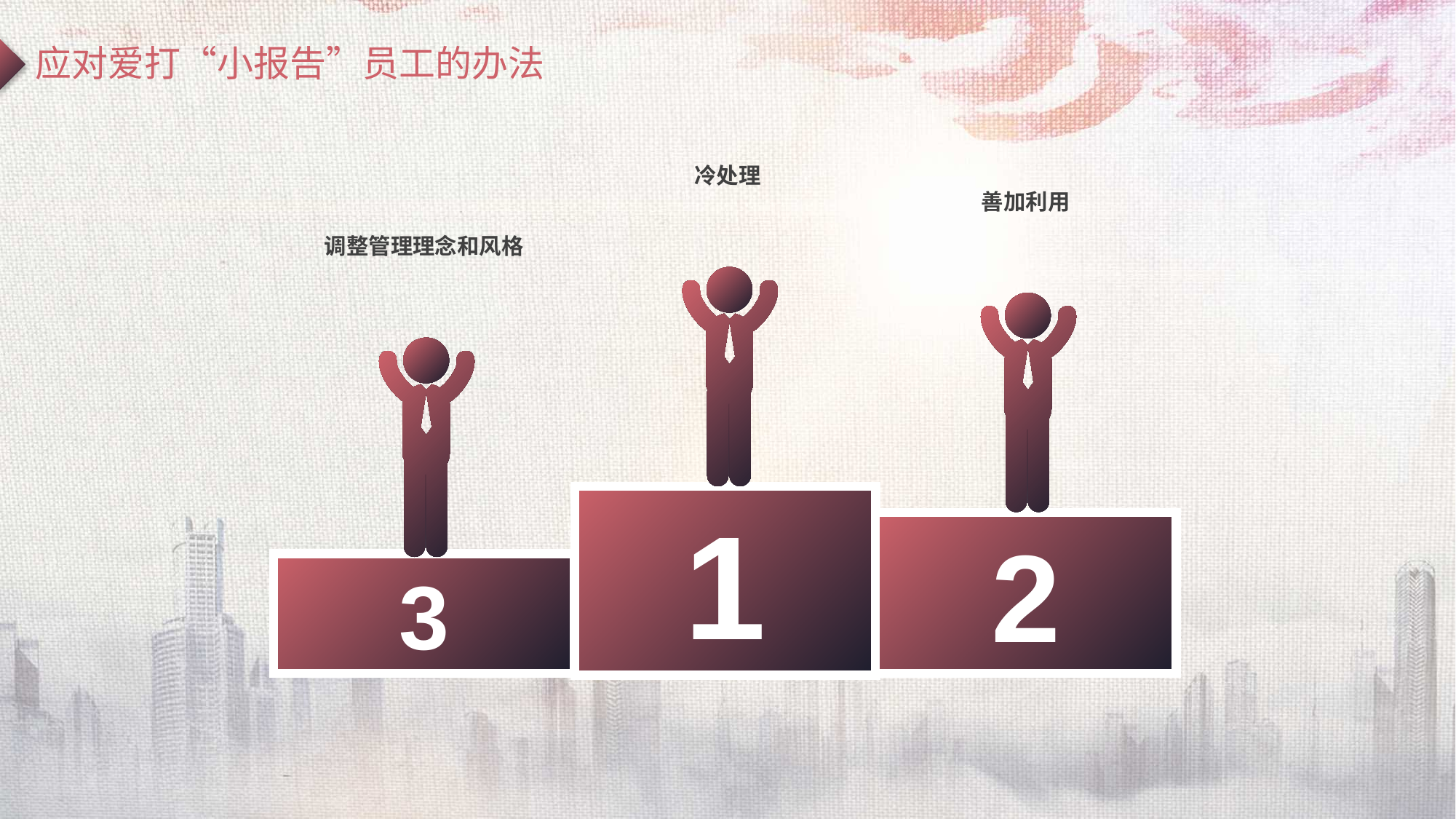

应对爱打“小报告”员工的办法

冷处理

1
善加利用

2
调整管理理念和风格

3